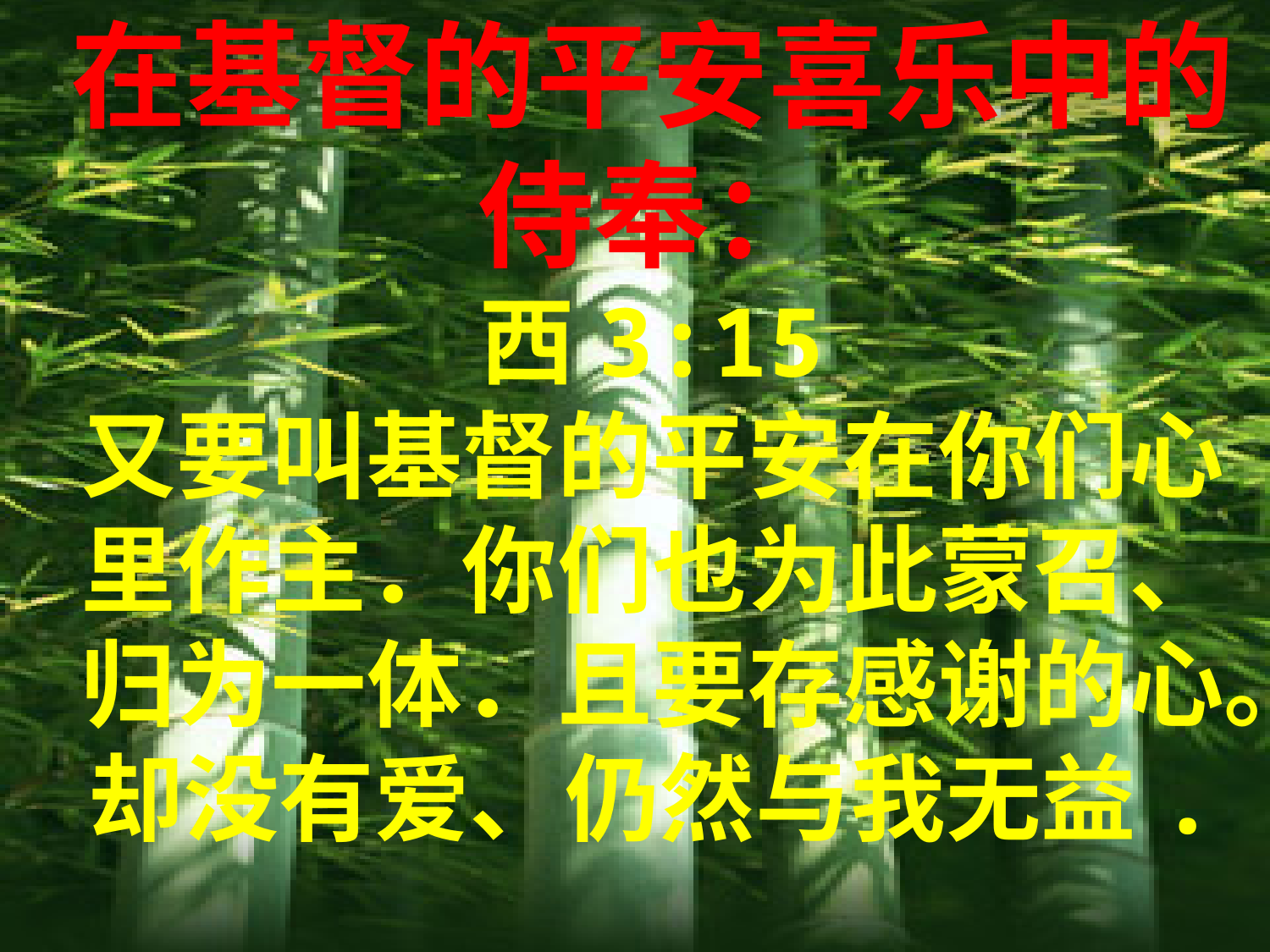

在基督的平安喜乐中的侍奉：
西3:15
又要叫基督的平安在你们心里作主．你们也为此蒙召、归为一体．且要存感谢的心。却没有爱、仍然与我无益.